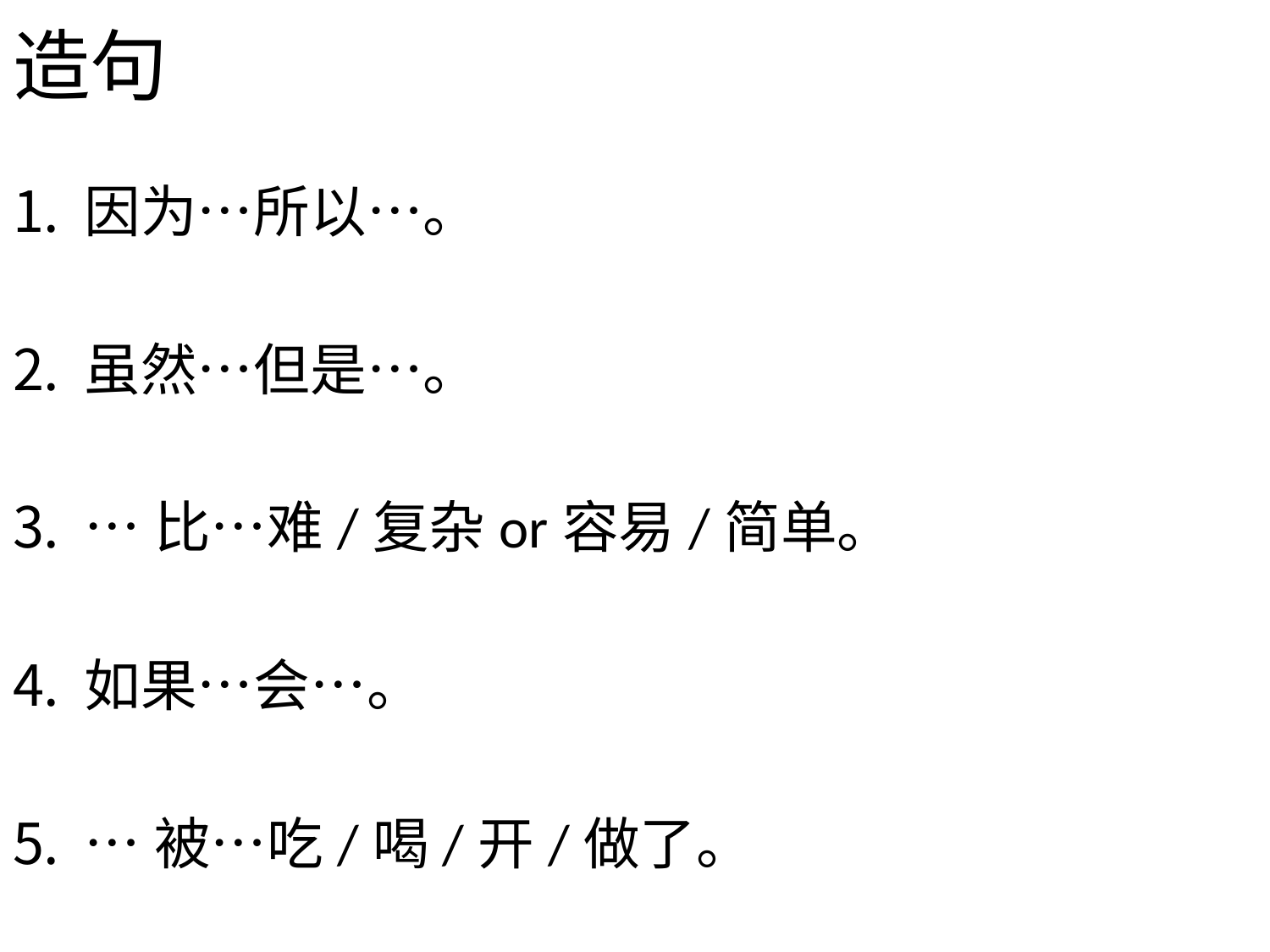

# 造句
因为…所以…。

虽然…但是…。

…比…难/复杂or容易/简单。

如果…会…。

…被…吃/喝/开/做了。